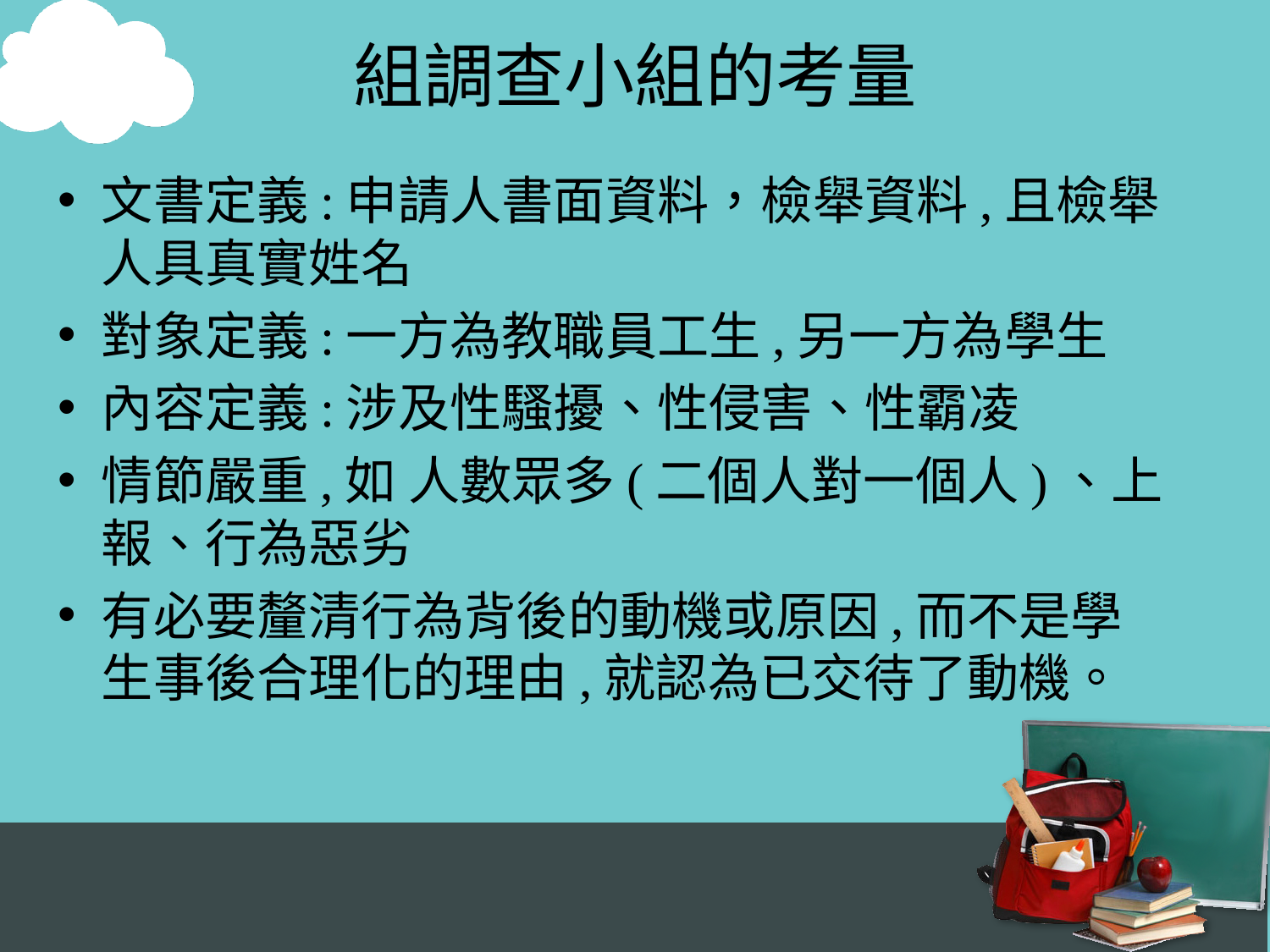

# 組調查小組的考量
文書定義:申請人書面資料，檢舉資料,且檢舉人具真實姓名
對象定義:一方為教職員工生,另一方為學生
內容定義:涉及性騷擾、性侵害、性霸凌
情節嚴重,如 人數眾多(二個人對一個人)、上報、行為惡劣
有必要釐清行為背後的動機或原因,而不是學生事後合理化的理由,就認為已交待了動機。